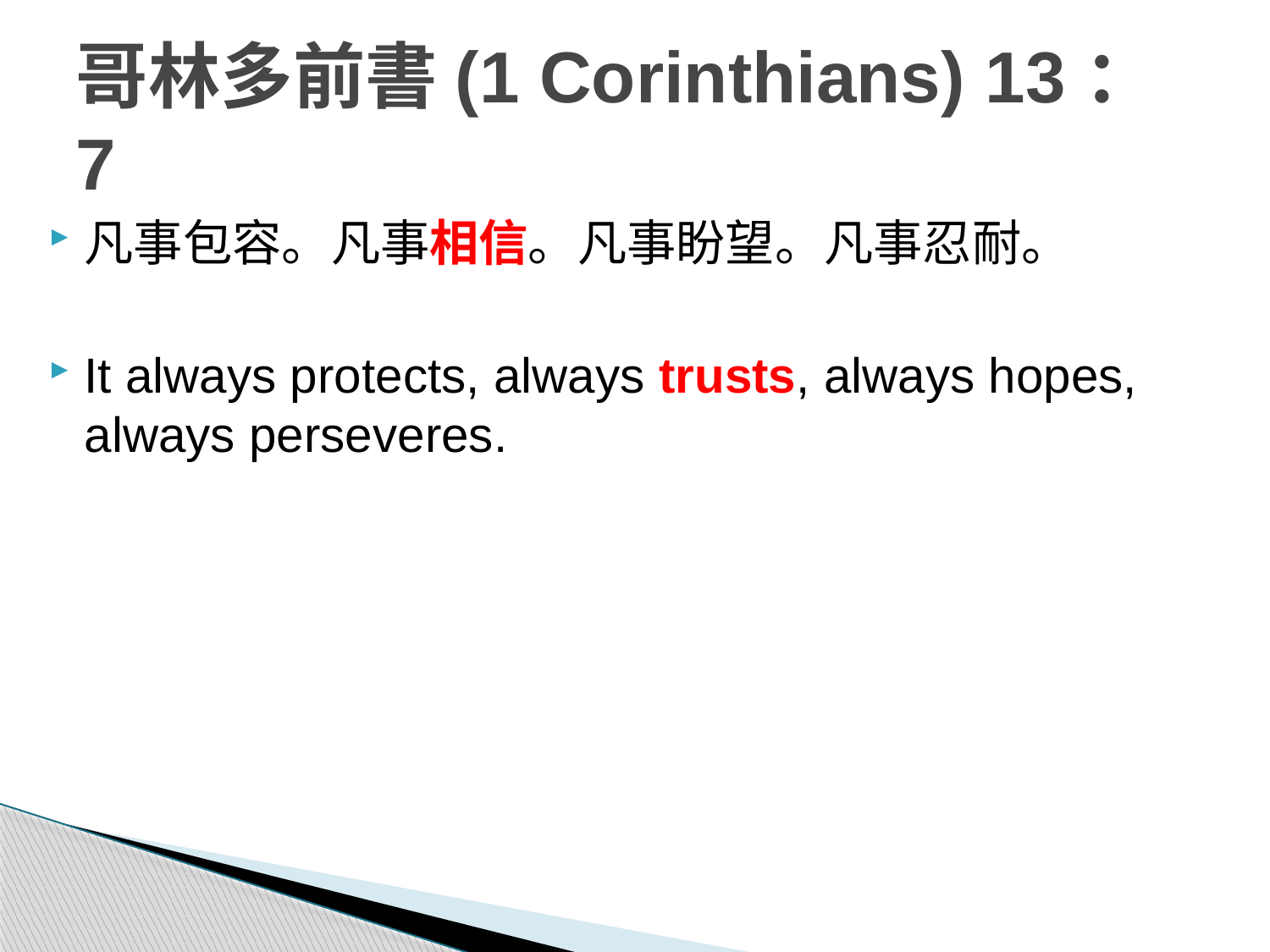

# 哥林多前書(1 Corinthians) 13：7
凡事包容。凡事相信。凡事盼望。凡事忍耐。

It always protects, always trusts, always hopes, always perseveres.